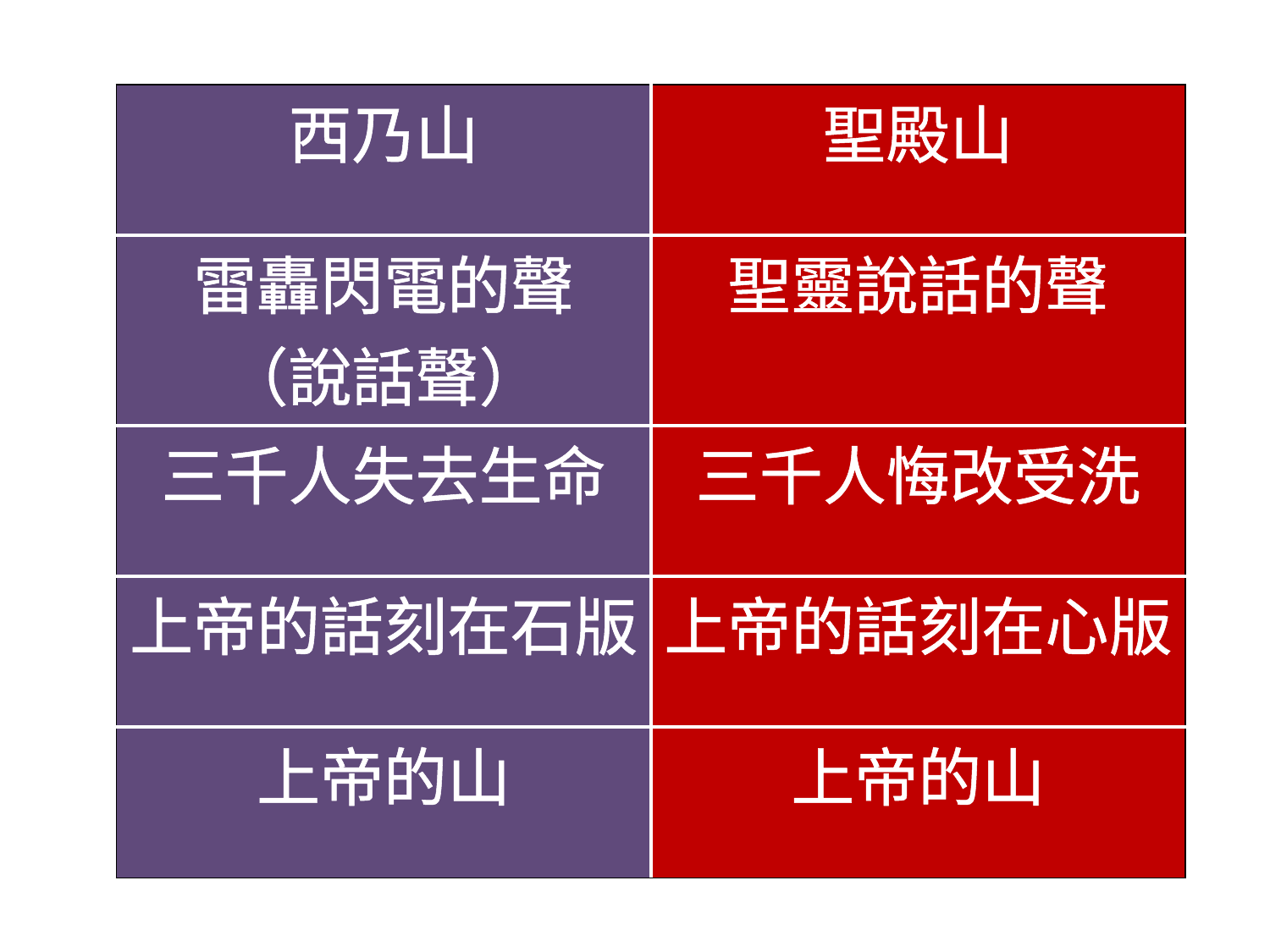

| 西乃山 | 聖殿山 |
| --- | --- |
| 雷轟閃電的聲 （說話聲） | 聖靈說話的聲 |
| 三千人失去生命 | 三千人悔改受洗 |
| 上帝的話刻在石版 | 上帝的話刻在心版 |
| 上帝的山 | 上帝的山 |